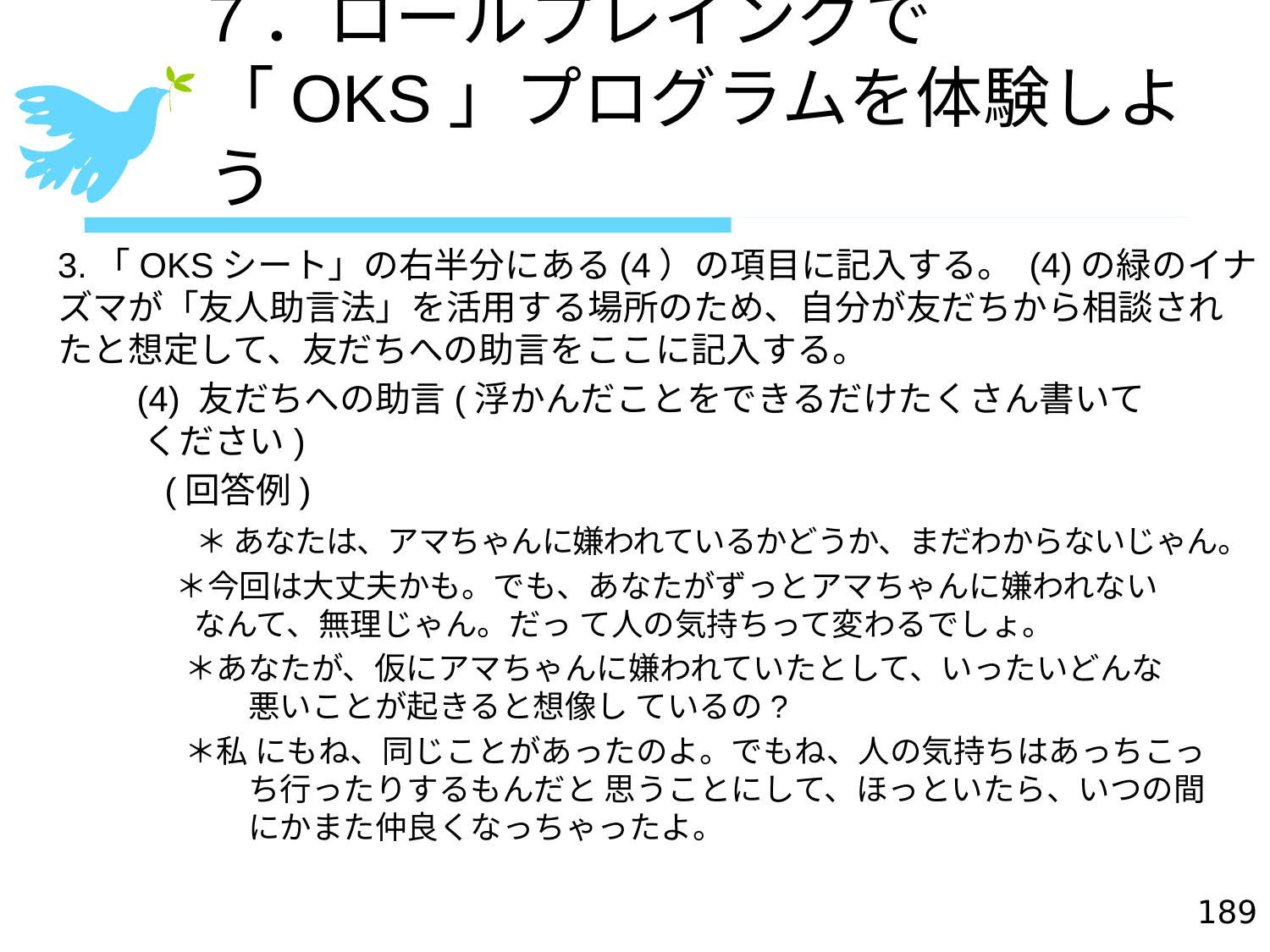

# 7．ロールプレイングで「OKS」プログラムを体験しよう
3.「OKSシート」の右半分にある(4）の項目に記入する。 (4)の緑のイナズマが「友人助言法」を活用する場所のため、自分が友だちから相談されたと想定して、友だちへの助言をここに記入する。
　　(4) 友だちへの助言(浮かんだことをできるだけたくさん書いて
           ください)
           (回答例)
　　　　＊ あなたは、アマちゃんに嫌われているかどうか、まだわからないじゃん。
         　  ＊今回は大丈夫かも。でも、あなたがずっとアマちゃんに嫌われない
                   なんて、無理じゃん。だっ て人の気持ちって変わるでしょ。
　　　　＊あなたが、仮にアマちゃんに嫌われていたとして、いったいどんな
　　　　　　悪いことが起きると想像し ているの?
　　　　＊私 にもね、同じことがあったのよ。でもね、人の気持ちはあっちこっ
　　　　　　ち行ったりするもんだと 思うことにして、ほっといたら、いつの間
　　　　　　にかまた仲良くなっちゃったよ。

189